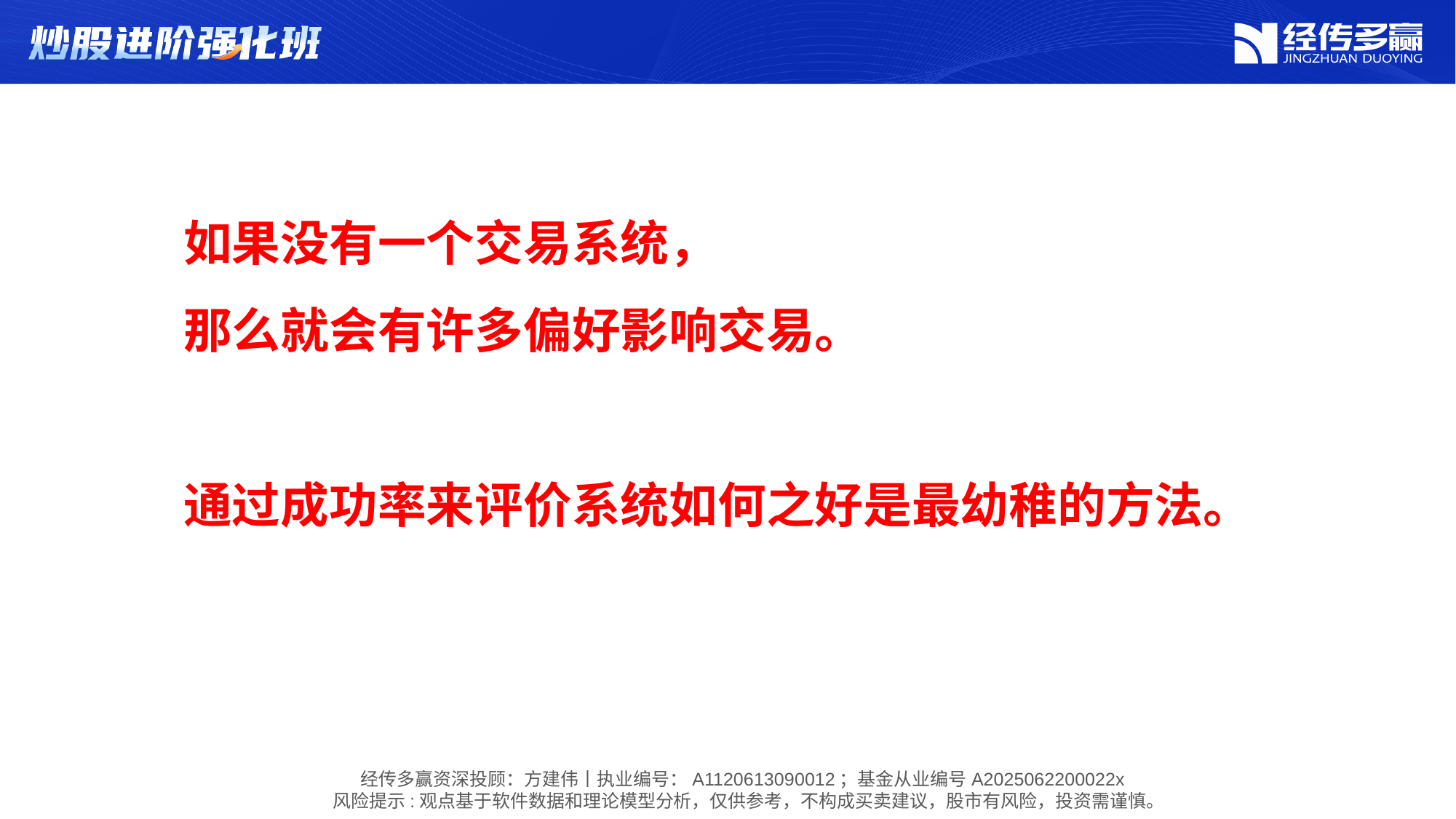

如果没有一个交易系统，
那么就会有许多偏好影响交易。

通过成功率来评价系统如何之好是最幼稚的方法。